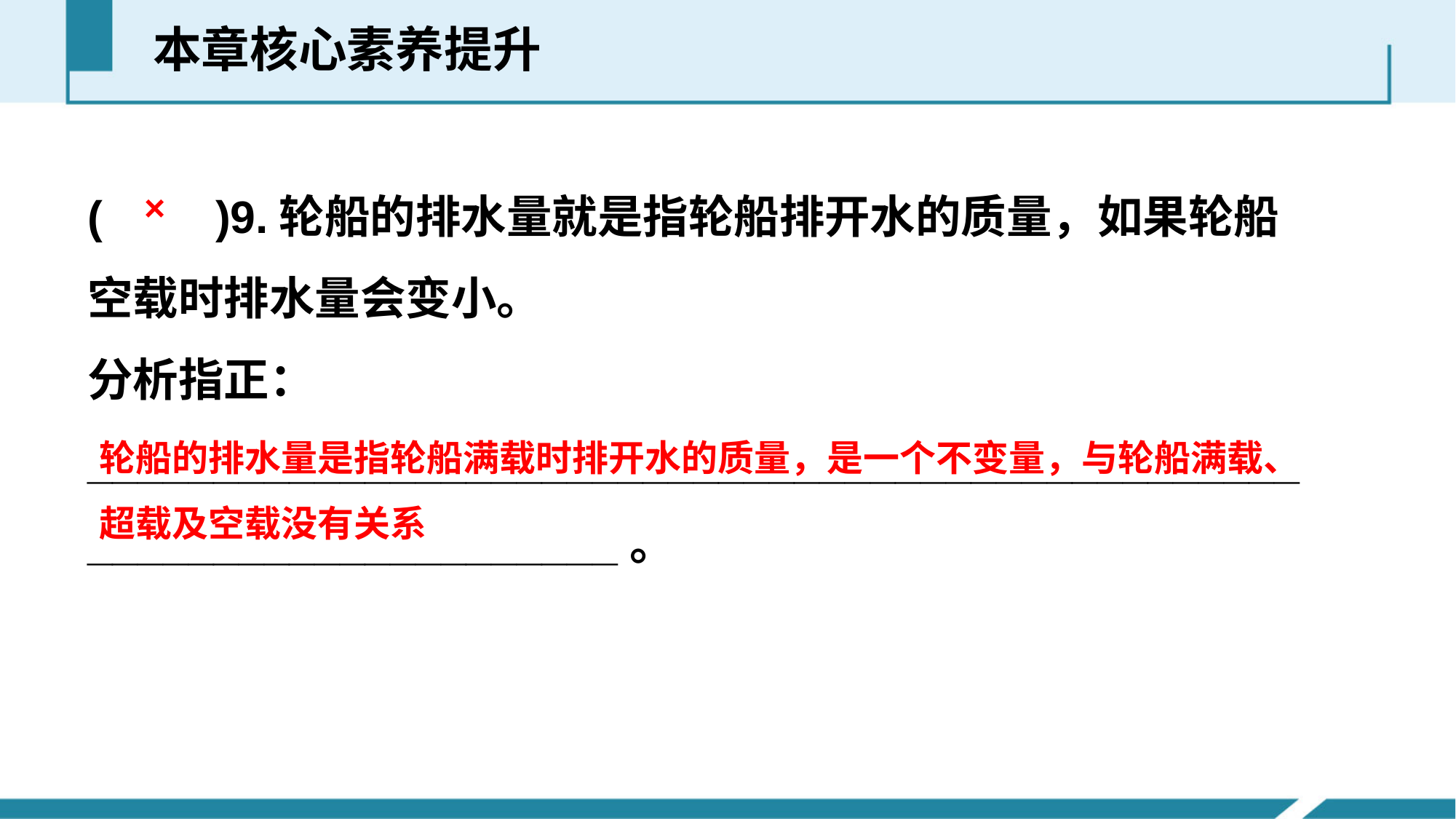

本章核心素养提升
(　　)9.轮船的排水量就是指轮船排开水的质量，如果轮船空载时排水量会变小。
分析指正：_____________________________________________________________________。
×
轮船的排水量是指轮船满载时排开水的质量，是一个不变量，与轮船满载、超载及空载没有关系